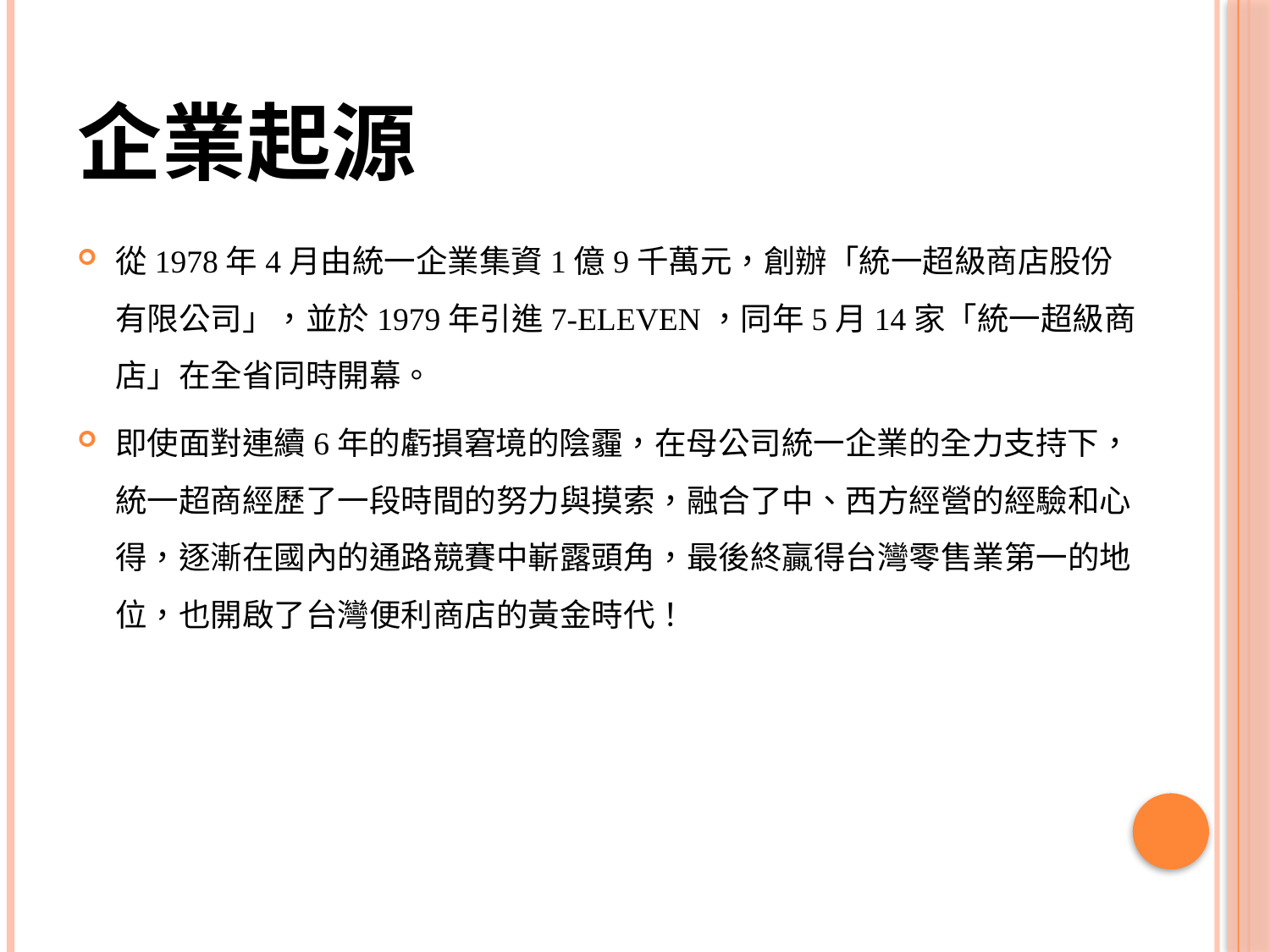

# 企業起源
從1978年4月由統一企業集資1億9千萬元，創辦「統一超級商店股份有限公司」，並於1979年引進7-ELEVEN，同年5月14家「統一超級商店」在全省同時開幕。
即使面對連續6年的虧損窘境的陰霾，在母公司統一企業的全力支持下，統一超商經歷了一段時間的努力與摸索，融合了中、西方經營的經驗和心得，逐漸在國內的通路競賽中嶄露頭角，最後終贏得台灣零售業第一的地位，也開啟了台灣便利商店的黃金時代！